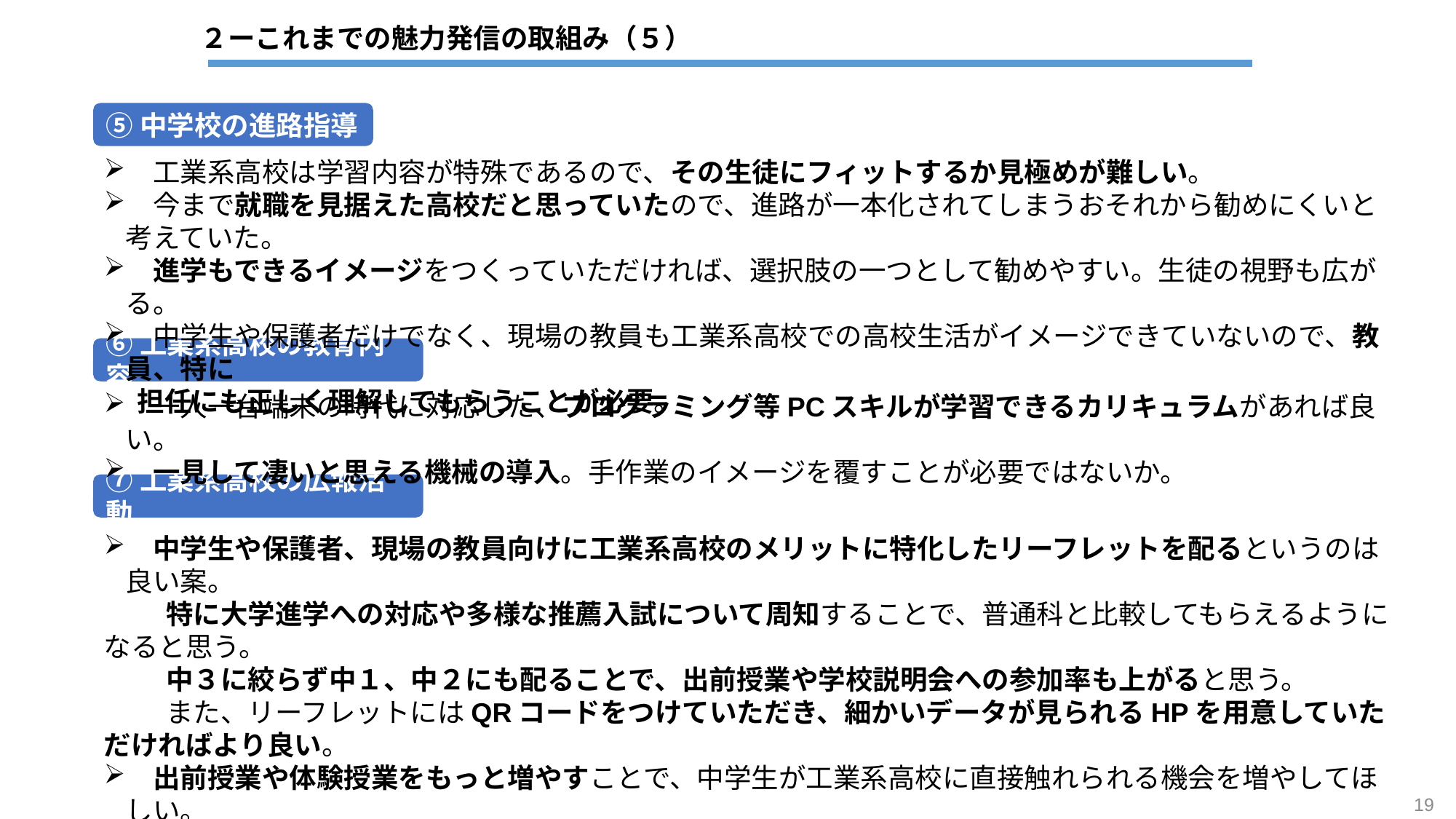

２ーこれまでの魅力発信の取組み（５）
⑤中学校の進路指導
　工業系高校は学習内容が特殊であるので、その生徒にフィットするか見極めが難しい。
　今まで就職を見据えた高校だと思っていたので、進路が一本化されてしまうおそれから勧めにくいと考えていた。
　進学もできるイメージをつくっていただければ、選択肢の一つとして勧めやすい。生徒の視野も広がる。
　中学生や保護者だけでなく、現場の教員も工業系高校での高校生活がイメージできていないので、教員、特に
　 担任にも正しく理解してもらうことが必要。
⑥工業系高校の教育内容
　一人一台端末の時代に対応した、プログラミング等PCスキルが学習できるカリキュラムがあれば良い。
　一見して凄いと思える機械の導入。手作業のイメージを覆すことが必要ではないか。
⑦工業系高校の広報活動
　中学生や保護者、現場の教員向けに工業系高校のメリットに特化したリーフレットを配るというのは良い案。
　　　特に大学進学への対応や多様な推薦入試について周知することで、普通科と比較してもらえるようになると思う。
　　　中３に絞らず中１、中２にも配ることで、出前授業や学校説明会への参加率も上がると思う。
　　　また、リーフレットにはQRコードをつけていただき、細かいデータが見られるHPを用意していただければより良い。
　出前授業や体験授業をもっと増やすことで、中学生が工業系高校に直接触れられる機会を増やしてほしい。
　テレビでやっているようなロボットコンテストや鳥人間コンテストで結果を残せば、名前が売れるとともにやってみたいと
　 思う子どもが増えるのでは。
19